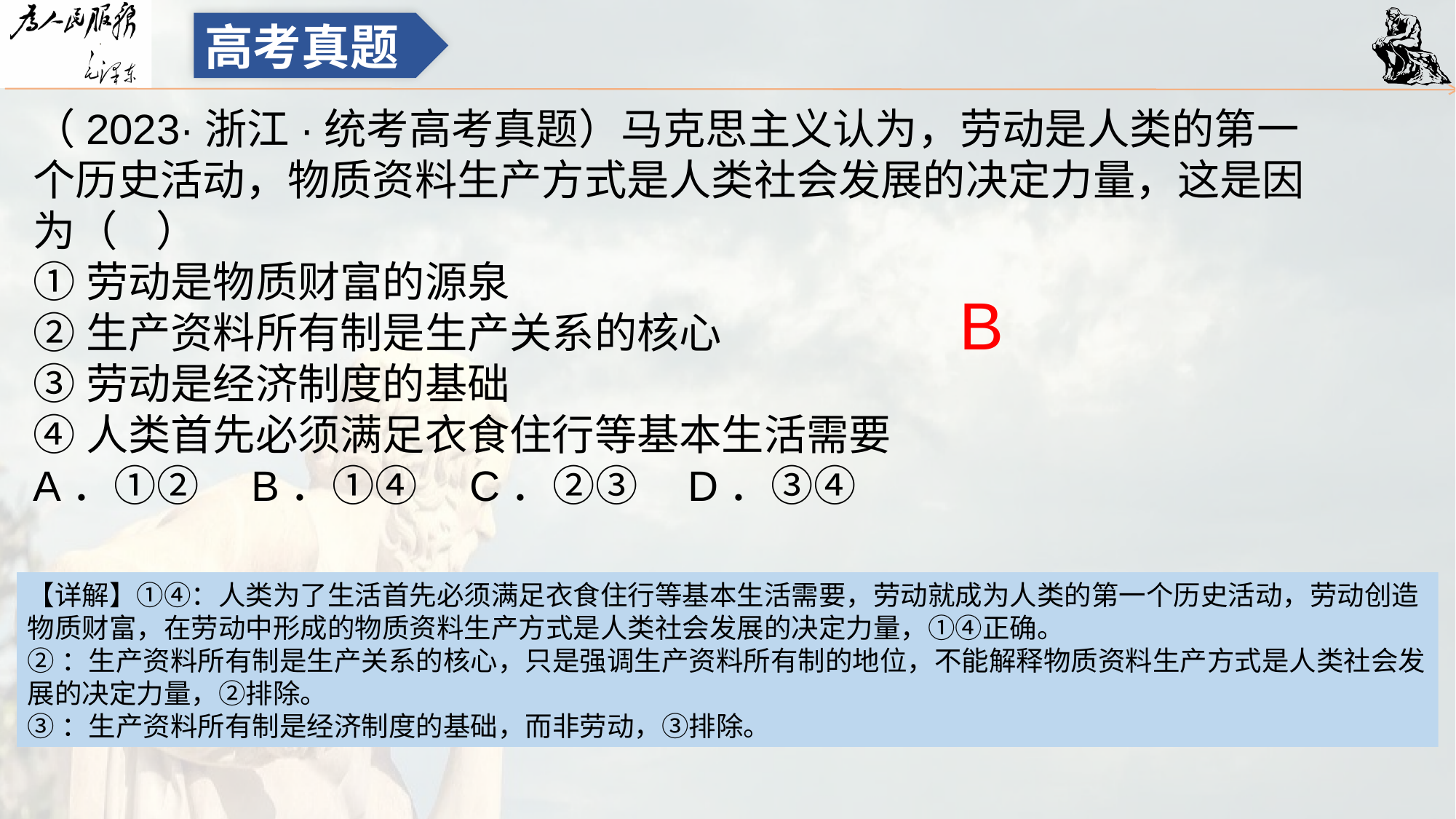

高考真题
（2023·浙江·统考高考真题）马克思主义认为，劳动是人类的第一个历史活动，物质资料生产方式是人类社会发展的决定力量，这是因为（    ）
①劳动是物质财富的源泉
②生产资料所有制是生产关系的核心
③劳动是经济制度的基础
④人类首先必须满足衣食住行等基本生活需要
A．①②	B．①④	C．②③	D．③④
B
【详解】①④：人类为了生活首先必须满足衣食住行等基本生活需要，劳动就成为人类的第一个历史活动，劳动创造物质财富，在劳动中形成的物质资料生产方式是人类社会发展的决定力量，①④正确。
②：生产资料所有制是生产关系的核心，只是强调生产资料所有制的地位，不能解释物质资料生产方式是人类社会发展的决定力量，②排除。
③：生产资料所有制是经济制度的基础，而非劳动，③排除。